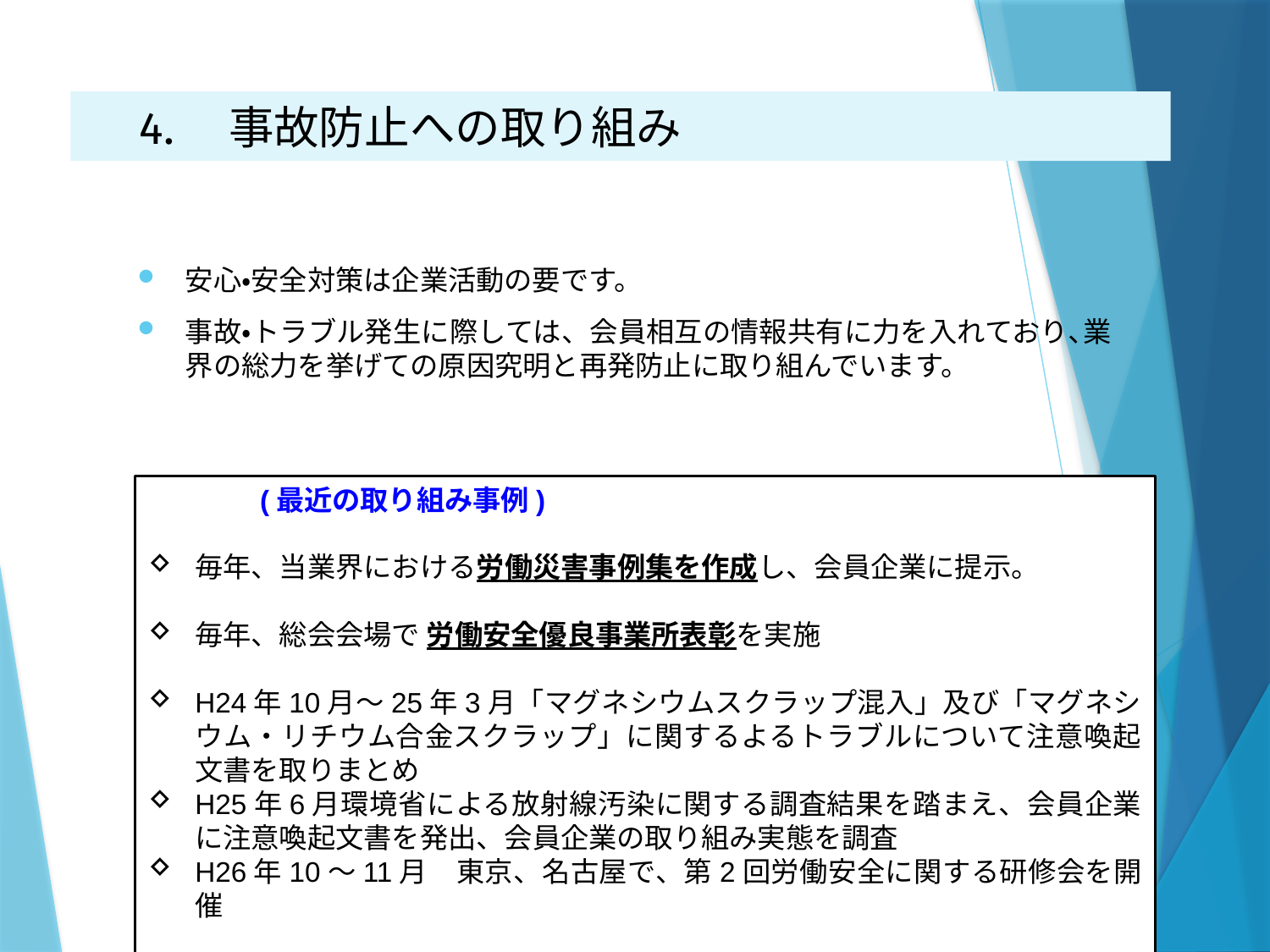

# 4.　事故防止への取り組み
安心・安全対策は企業活動の要です。
事故・トラブル発生に際しては、会員相互の情報共有に力を入れており､業界の総力を挙げての原因究明と再発防止に取り組んでいます。

(最近の取り組み事例)

毎年、当業界における労働災害事例集を作成し、会員企業に提示。

毎年、総会会場で 労働安全優良事業所表彰を実施

H24年10月～25年3月「マグネシウムスクラップ混入」及び「マグネシウム・リチウム合金スクラップ」に関するよるトラブルについて注意喚起文書を取りまとめ
H25年6月環境省による放射線汚染に関する調査結果を踏まえ、会員企業に注意喚起文書を発出、会員企業の取り組み実態を調査
H26年10～11月　東京、名古屋で、第2回労働安全に関する研修会を開催